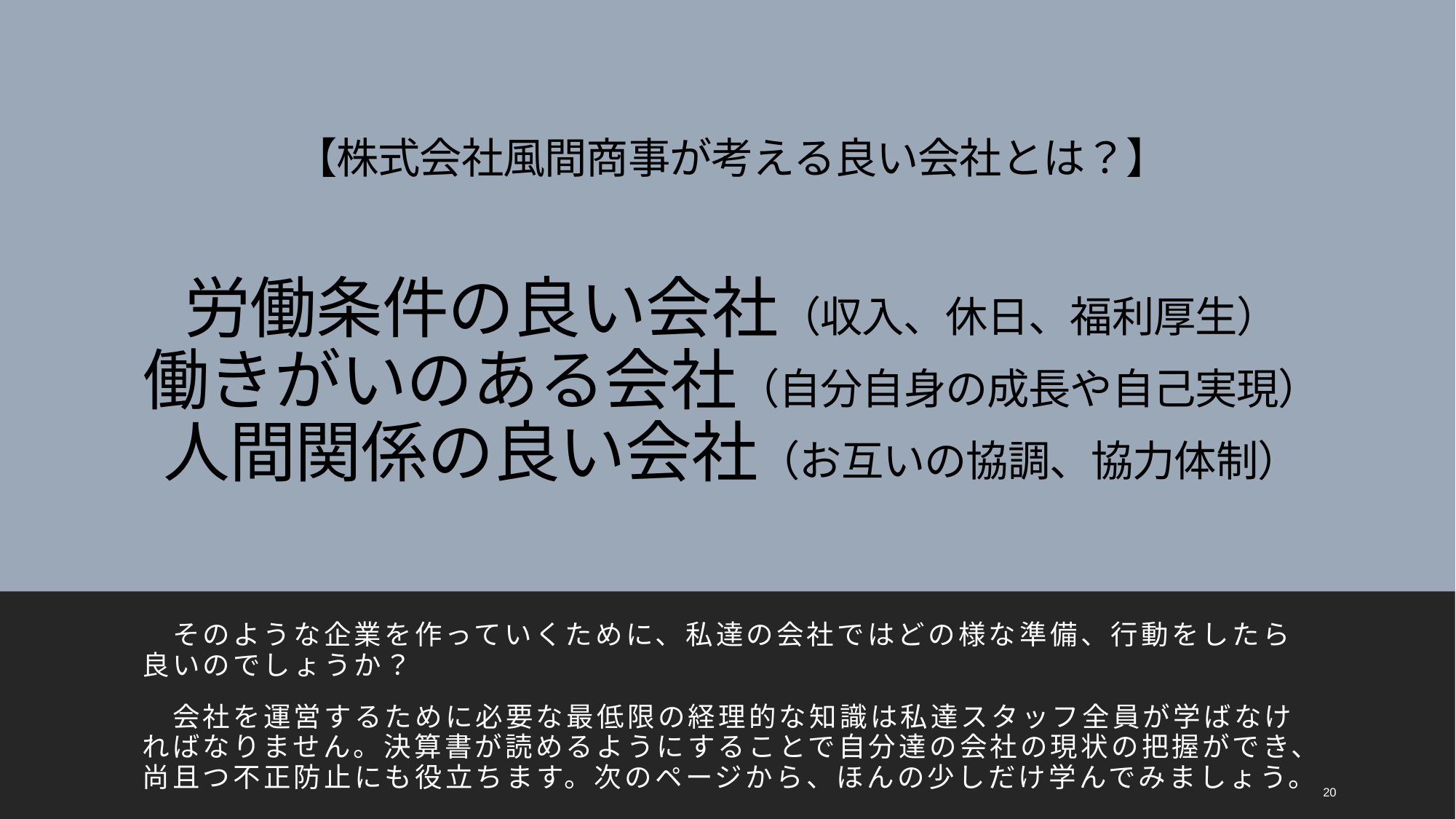

# 【株式会社風間商事が考える良い会社とは？】 労働条件の良い会社（収入、休日、福利厚生） 働きがいのある会社（自分自身の成長や自己実現） 人間関係の良い会社（お互いの協調、協力体制）

　そのような企業を作っていくために、私達の会社ではどの様な準備、行動をしたら良いのでしょうか？
　会社を運営するために必要な最低限の経理的な知識は私達スタッフ全員が学ばなければなりません。決算書が読めるようにすることで自分達の会社の現状の把握ができ、尚且つ不正防止にも役立ちます。次のページから、ほんの少しだけ学んでみましょう。
20